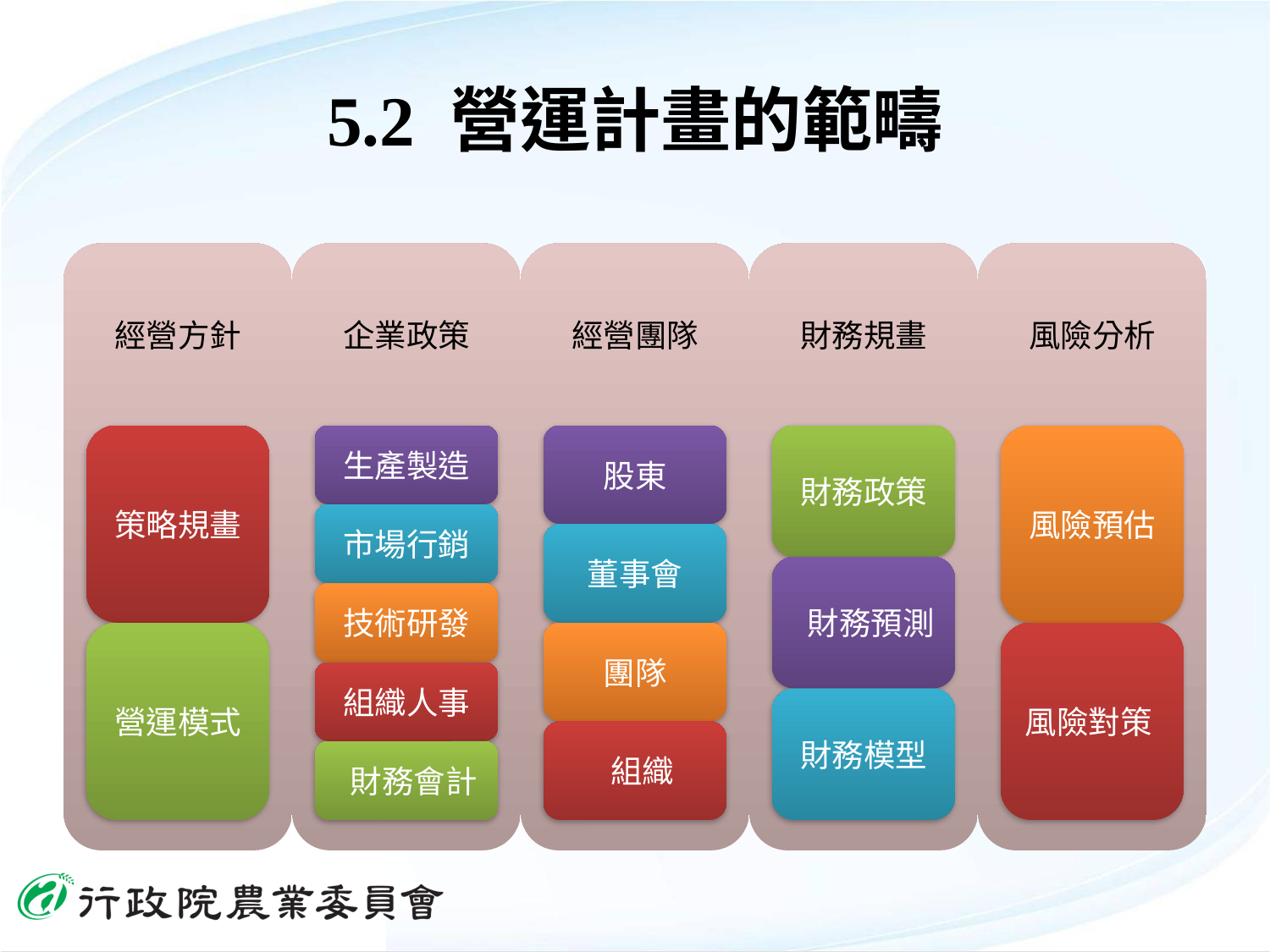

# 5.2 營運計畫的範疇
經營方針
策略規畫
營運模式
企業政策
生產製造
市場行銷
經營團隊
股東
董事會
組織人事
 財務會計
技術研發
團隊
 組織
財務規畫
財務政策
 財務預測
財務模型
風險分析
風險預估
風險對策